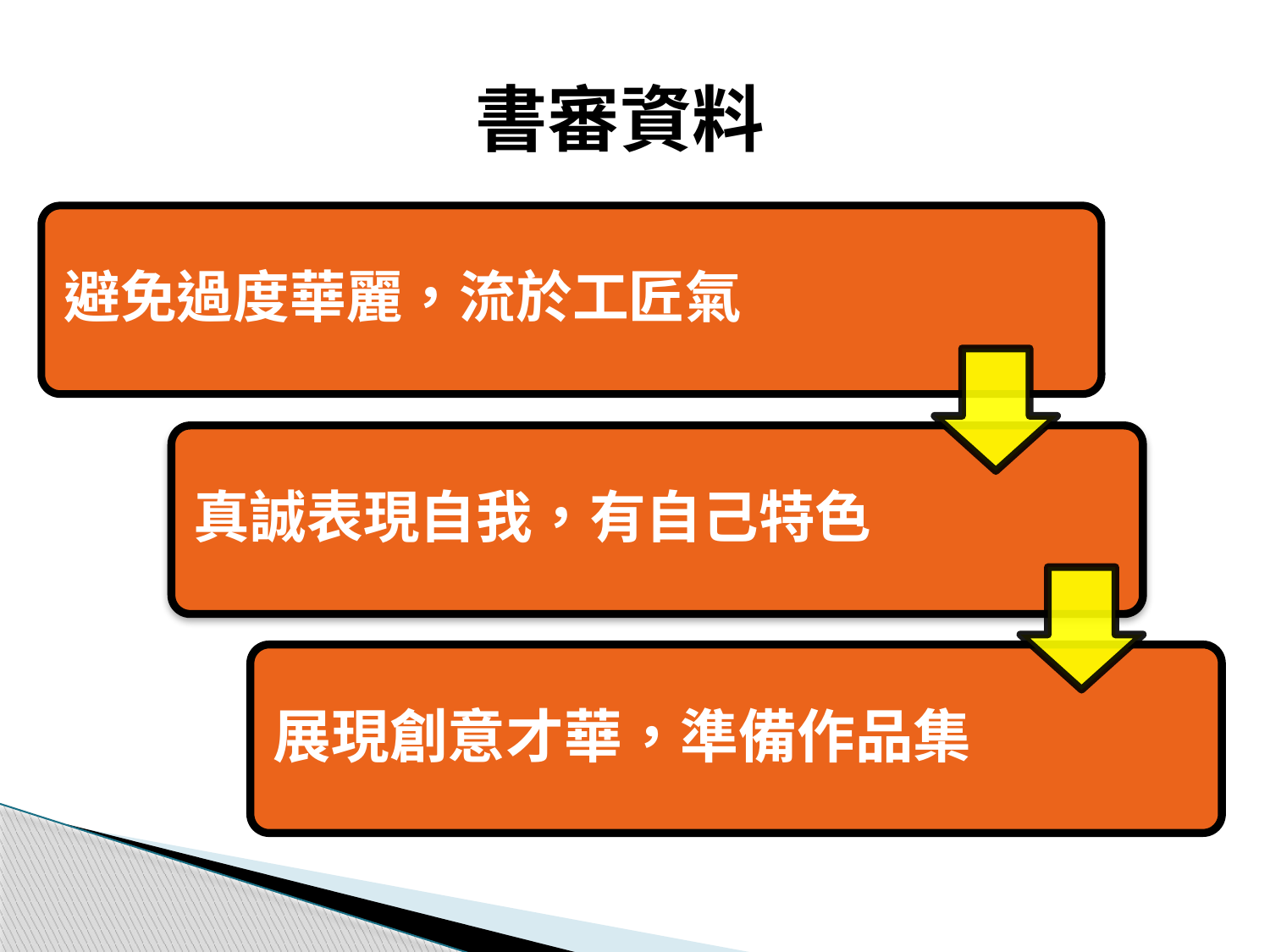

# 書審資料
避免過度華麗，流於工匠氣
真誠表現自我，有自己特色
展現創意才華，準備作品集